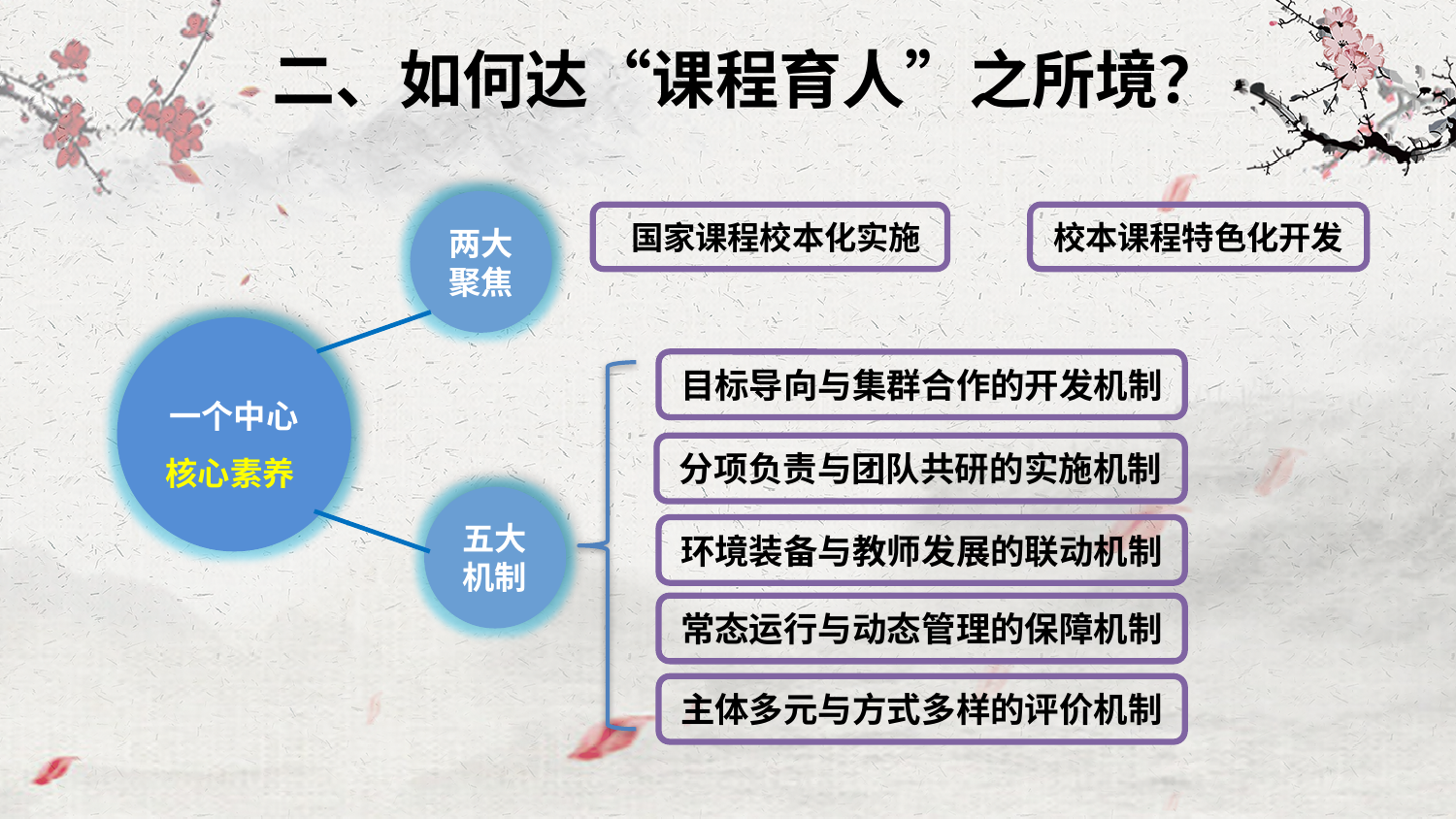

二、如何达“课程育人”之所境？
两大聚焦
 国家课程校本化实施
校本课程特色化开发
一个中心
核心素养
目标导向与集群合作的开发机制

分项负责与团队共研的实施机制
五大
机制
环境装备与教师发展的联动机制
常态运行与动态管理的保障机制
主体多元与方式多样的评价机制